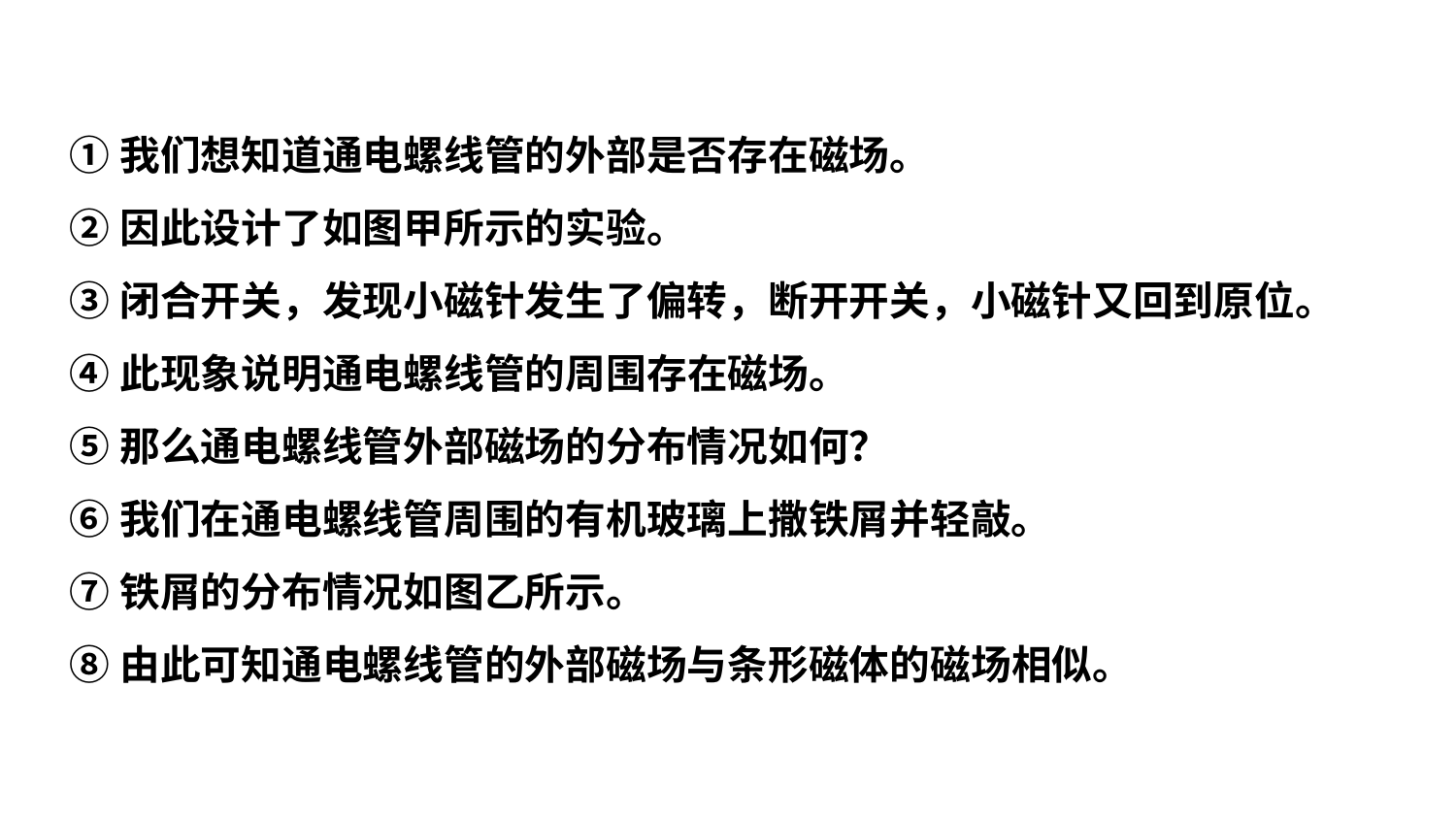

①我们想知道通电螺线管的外部是否存在磁场。
②因此设计了如图甲所示的实验。
③闭合开关，发现小磁针发生了偏转，断开开关，小磁针又回到原位。
④此现象说明通电螺线管的周围存在磁场。
⑤那么通电螺线管外部磁场的分布情况如何？
⑥我们在通电螺线管周围的有机玻璃上撒铁屑并轻敲。
⑦铁屑的分布情况如图乙所示。
⑧由此可知通电螺线管的外部磁场与条形磁体的磁场相似。